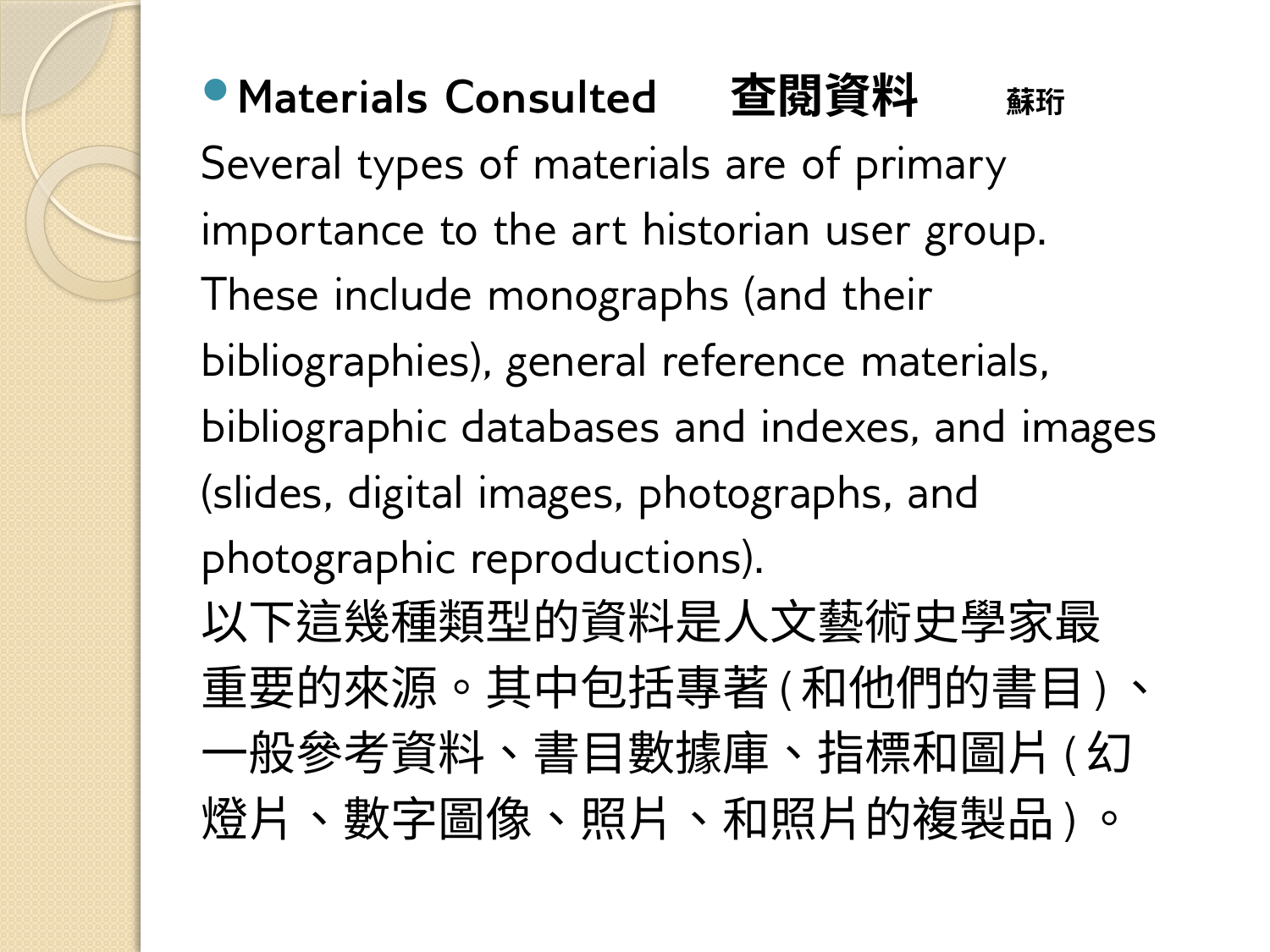

Materials Consulted    查閱資料        蘇珩
Several types of materials are of primary
importance to the art historian user group.
These include monographs (and their
bibliographies), general reference materials,
bibliographic databases and indexes, and images
(slides, digital images, photographs, and
photographic reproductions).
以下這幾種類型的資料是人文藝術史學家最
重要的來源。其中包括專著(和他們的書目)、
一般參考資料、書目數據庫、指標和圖片(幻
燈片、數字圖像、照片、和照片的複製品)。